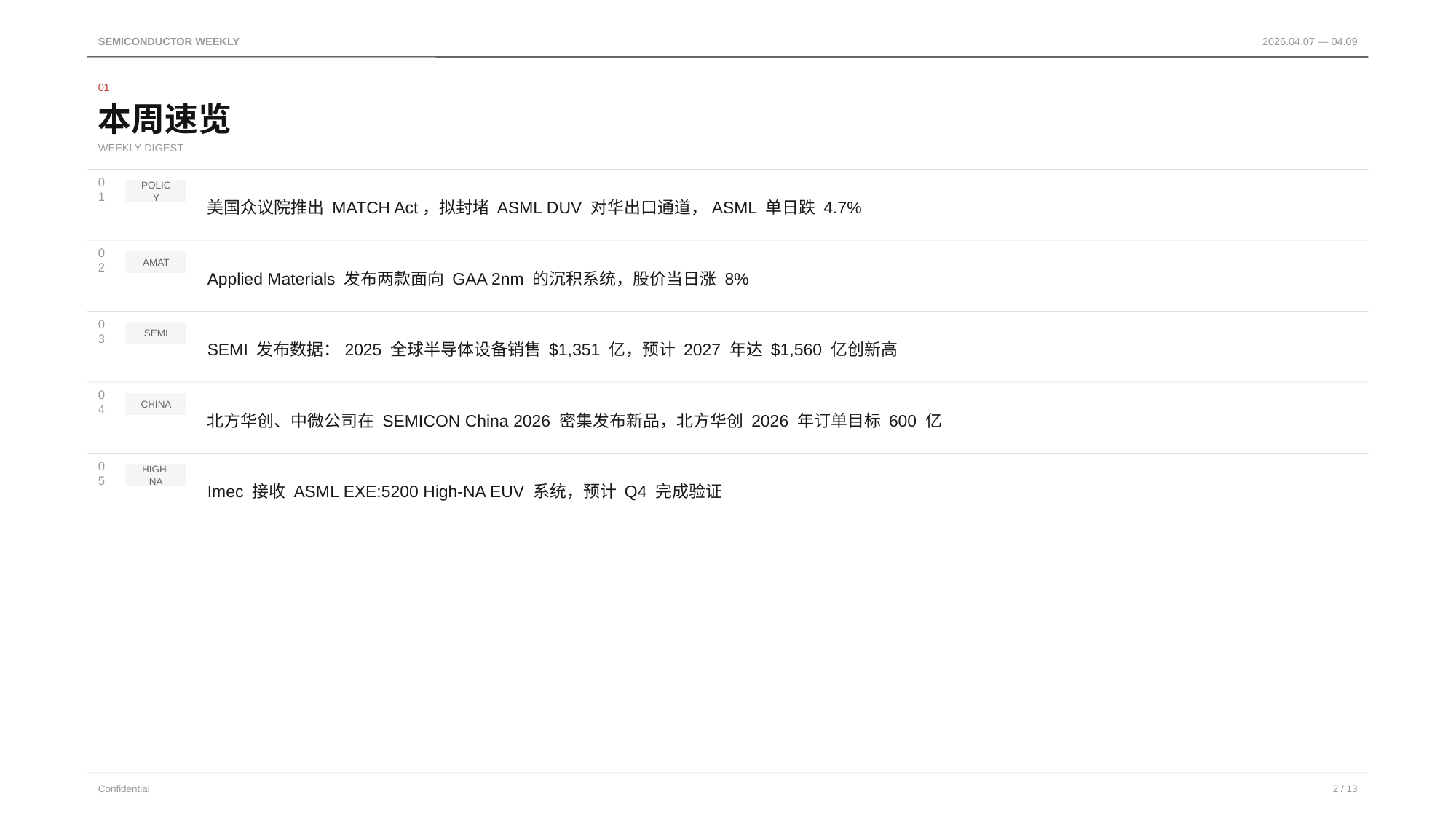

SEMICONDUCTOR WEEKLY
2026.04.07 — 04.09

01
本周速览
WEEKLY DIGEST

美国众议院推出 MATCH Act，拟封堵 ASML DUV 对华出口通道，ASML 单日跌 4.7%
01

POLICY

Applied Materials 发布两款面向 GAA 2nm 的沉积系统，股价当日涨 8%
02

AMAT

SEMI 发布数据：2025 全球半导体设备销售 $1,351 亿，预计 2027 年达 $1,560 亿创新高
03

SEMI

北方华创、中微公司在 SEMICON China 2026 密集发布新品，北方华创 2026 年订单目标 600 亿
04

CHINA

Imec 接收 ASML EXE:5200 High-NA EUV 系统，预计 Q4 完成验证
05

HIGH-NA

Confidential
2 / 13